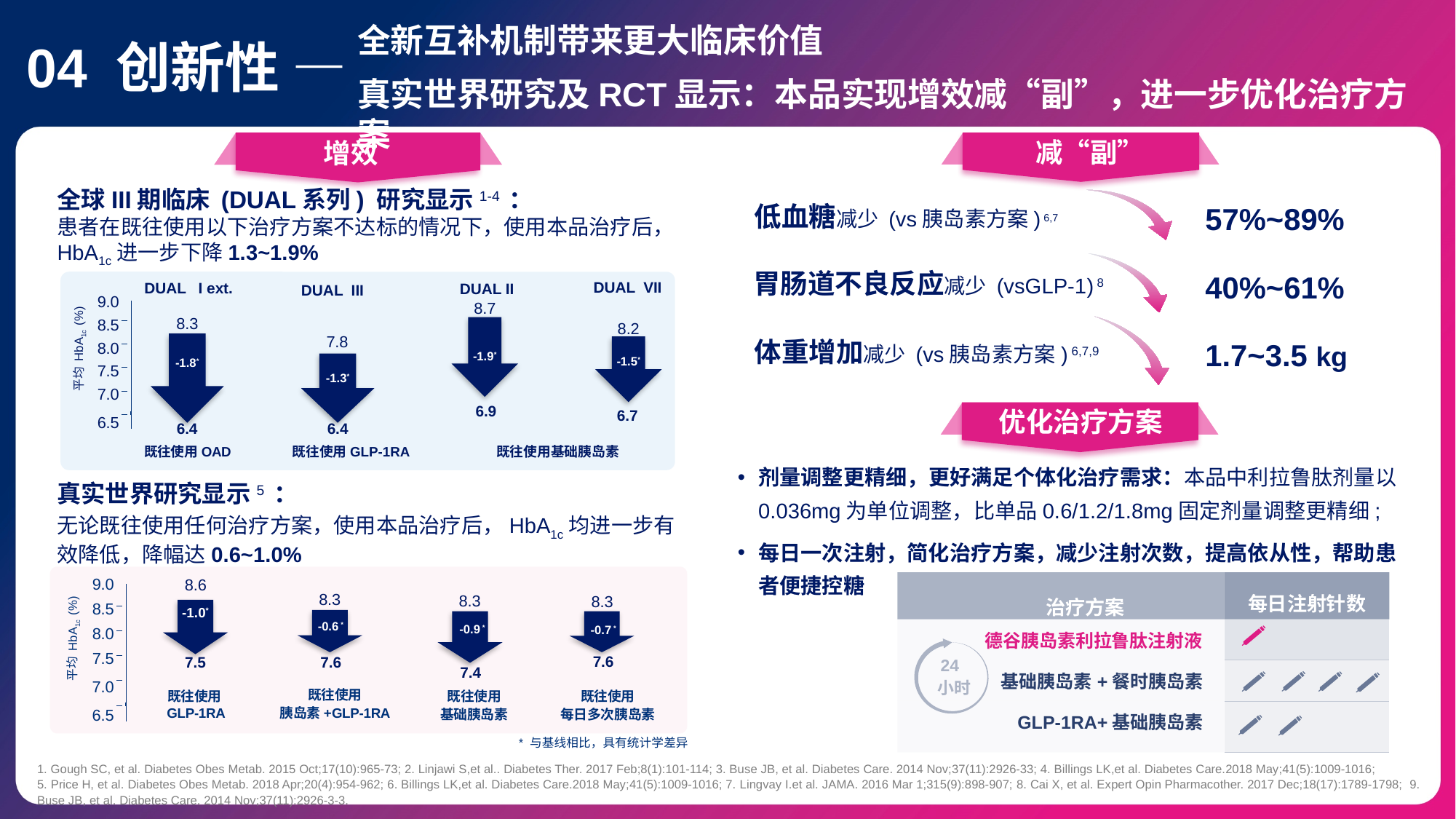

全新互补机制带来更大临床价值
真实世界研究及RCT显示：本品实现增效减“副”，进一步优化治疗方案
04 创新性 —

减“副”

增效

57%~89%
低血糖减少 (vs胰岛素方案) 6,7

40%~61%

胃肠道不良反应减少 (vsGLP-1) 8
1.7~3.5 kg

体重增加减少 (vs胰岛素方案) 6,7,9
全球III期临床 (DUAL系列) 研究显示1-4 ：
患者在既往使用以下治疗方案不达标的情况下，使用本品治疗后， HbA1c进一步下降1.3~1.9%

DUAL  VII
8.2

-1.5*
6.7
DUAL   I ext.
8.3

-1.8*
6.4
DUAL II
8.7

-1.9*
6.9
DUAL  III
7.8

-1.3*
6.4
9.0
平均 HbA1c (%)

8.5

8.0

7.5

7.0
6.5

既往使用OAD
既往使用GLP-1RA
既往使用基础胰岛素

优化治疗方案

剂量调整更精细，更好满足个体化治疗需求：本品中利拉鲁肽剂量以0.036mg为单位调整，比单品0.6/1.2/1.8mg固定剂量调整更精细;
每日一次注射，简化治疗方案，减少注射次数，提高依从性，帮助患者便捷控糖
真实世界研究显示5 ：
无论既往使用任何治疗方案，使用本品治疗后，HbA1c均进一步有效降低，降幅达0.6~1.0%

9.0
8.6
平均 HbA1c (%)

8.3
8.3
8.3
8.5

-1.0*

-0.6 *
-0.9 *
8.0
-0.7 *

7.5
7.6
7.5
7.6

7.4
7.0
6.5

既往使用
胰岛素+GLP-1RA
既往使用
基础胰岛素
既往使用
每日多次胰岛素
既往使用GLP-1RA

* 与基线相比，具有统计学差异
| 治疗方案 | 每日注射针数 |
| --- | --- |
| 德谷胰岛素利拉鲁肽注射液 |  |
| 基础胰岛素+餐时胰岛素 |  |
| GLP-1RA+基础胰岛素 |  |

24
小时

1. Gough SC, et al. Diabetes Obes Metab. 2015 Oct;17(10):965-73; 2. Linjawi S,et al.. Diabetes Ther. 2017 Feb;8(1):101-114; 3. Buse JB, et al. Diabetes Care. 2014 Nov;37(11):2926-33; 4. Billings LK,et al. Diabetes Care.2018 May;41(5):1009-1016;
5. Price H, et al. Diabetes Obes Metab. 2018 Apr;20(4):954-962; 6. Billings LK,et al. Diabetes Care.2018 May;41(5):1009-1016; 7. Lingvay I.et al. JAMA. 2016 Mar 1;315(9):898-907; 8. Cai X, et al. Expert Opin Pharmacother. 2017 Dec;18(17):1789-1798;  9. Buse JB, et al. Diabetes Care. 2014 Nov;37(11):2926-3-3.